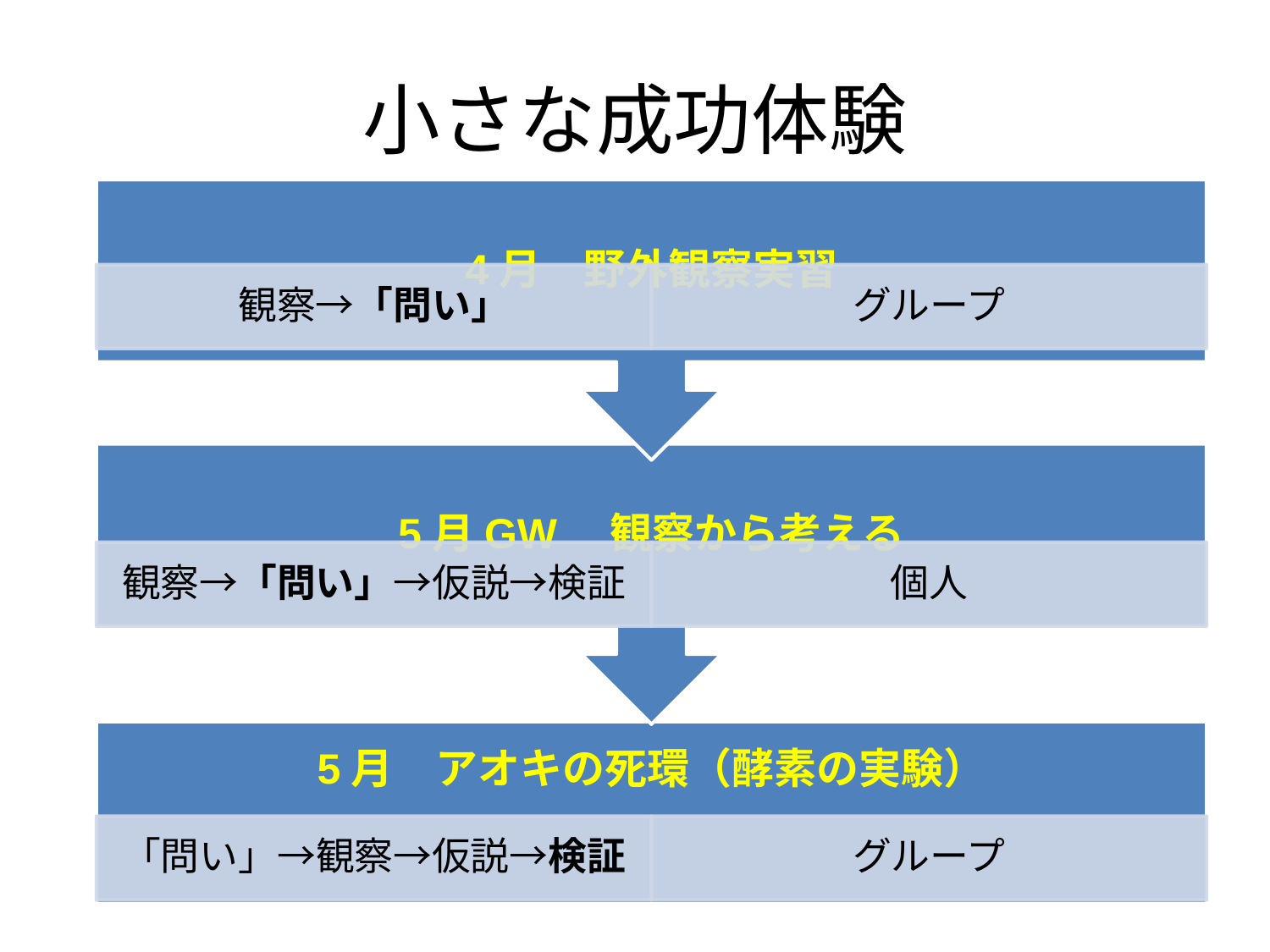

# 小さな成功体験
5月　アオキの死環（酵素の実験）
「問い」→観察→仮説→検証
グループ
5月GW　観察から考える
観察→「問い」→仮説→検証
個人
4月　野外観察実習
観察→「問い」
グループ